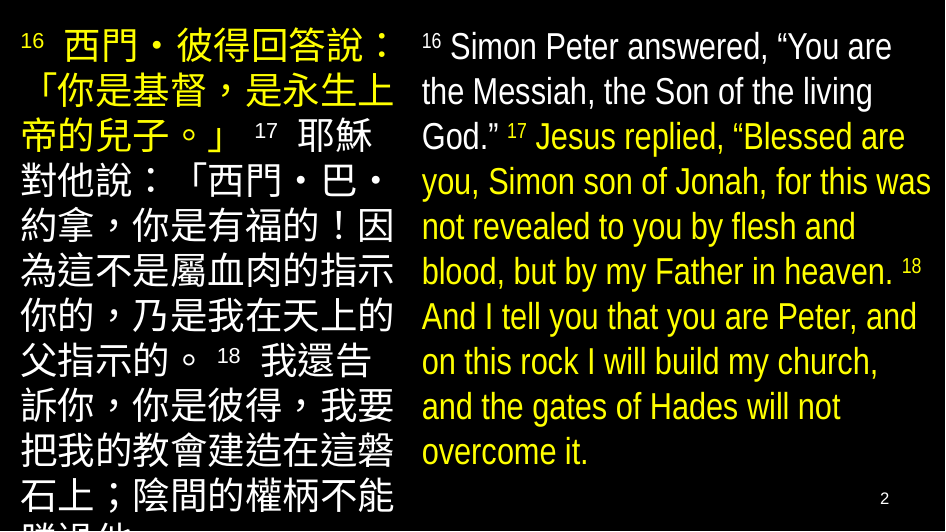

16 西門•彼得回答說：「你是基督，是永生上帝的兒子。」17 耶穌對他說：「西門•巴•約拿，你是有福的！因為這不是屬血肉的指示你的，乃是我在天上的父指示的。18 我還告訴你，你是彼得，我要把我的教會建造在這磐石上；陰間的權柄不能勝過他。
16 Simon Peter answered, “You are the Messiah, the Son of the living God.” 17 Jesus replied, “Blessed are you, Simon son of Jonah, for this was not revealed to you by flesh and blood, but by my Father in heaven. 18 And I tell you that you are Peter, and on this rock I will build my church, and the gates of Hades will not overcome it.
2